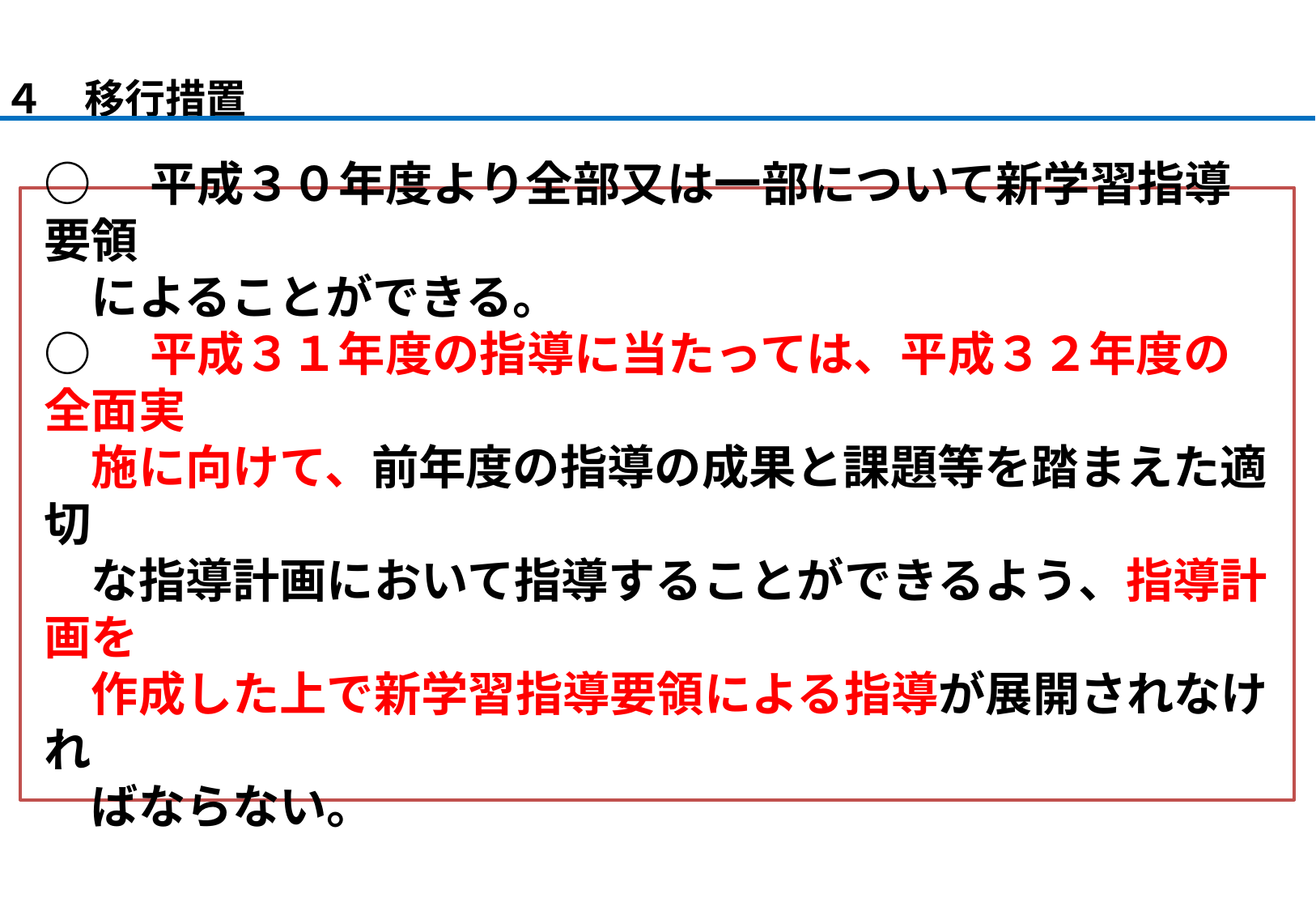

４　移行措置
○　平成３０年度より全部又は一部について新学習指導要領
　によることができる。
○　平成３１年度の指導に当たっては、平成３２年度の全面実
　施に向けて、前年度の指導の成果と課題等を踏まえた適切
　な指導計画において指導することができるよう、指導計画を
　作成した上で新学習指導要領による指導が展開されなけれ
　ばならない。